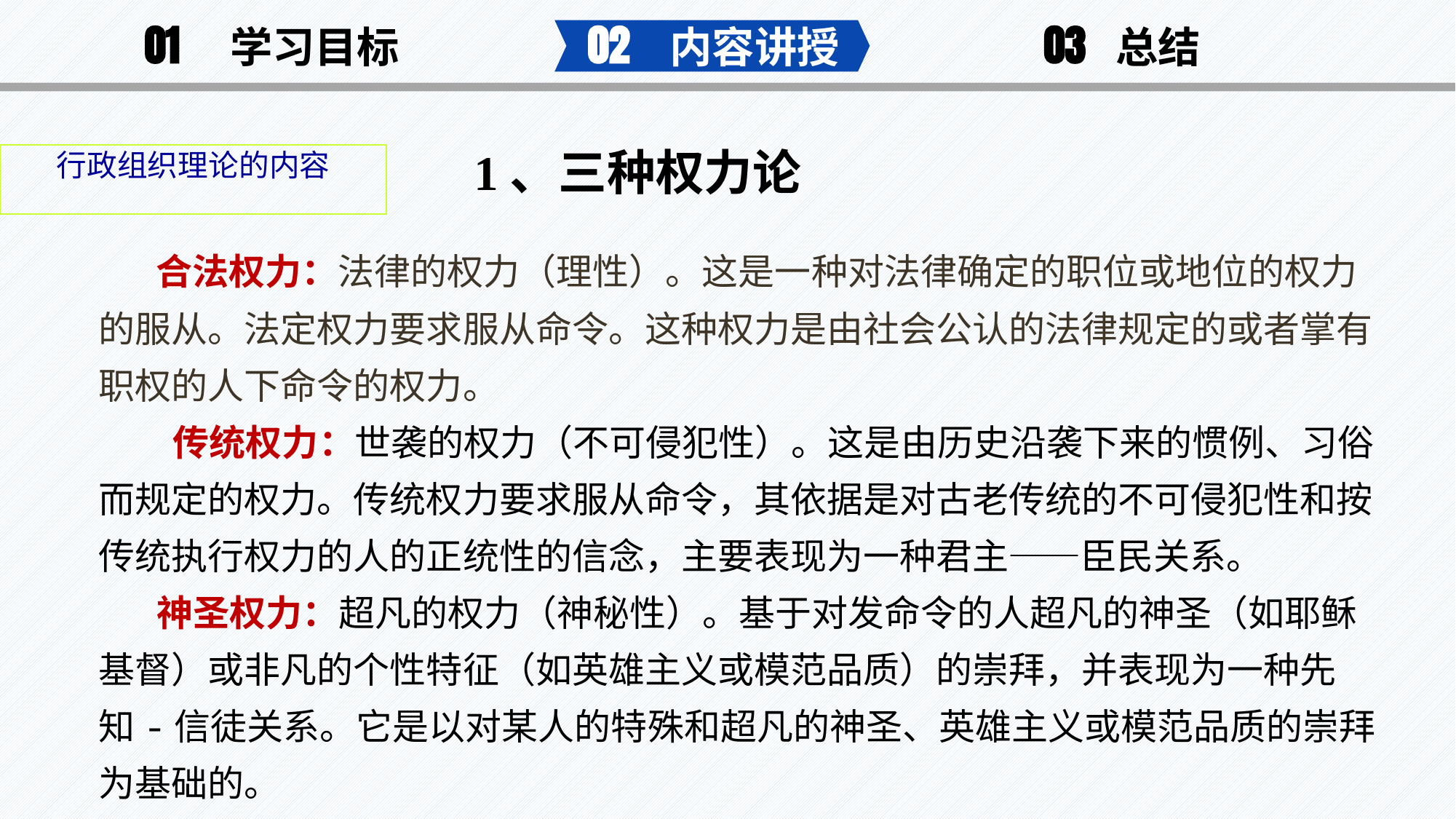

02   内容讲授
03  总结
01    学习目标

1、三种权力论
行政组织理论的内容
     合法权力：法律的权力（理性）。这是一种对法律确定的职位或地位的权力的服从。法定权力要求服从命令。这种权力是由社会公认的法律规定的或者掌有职权的人下命令的权力。
        传统权力：世袭的权力（不可侵犯性）。这是由历史沿袭下来的惯例、习俗而规定的权力。传统权力要求服从命令，其依据是对古老传统的不可侵犯性和按传统执行权力的人的正统性的信念，主要表现为一种君主——臣民关系。
      神圣权力：超凡的权力（神秘性）。基于对发命令的人超凡的神圣（如耶稣基督）或非凡的个性特征（如英雄主义或模范品质）的崇拜，并表现为一种先知-信徒关系。它是以对某人的特殊和超凡的神圣、英雄主义或模范品质的崇拜为基础的。